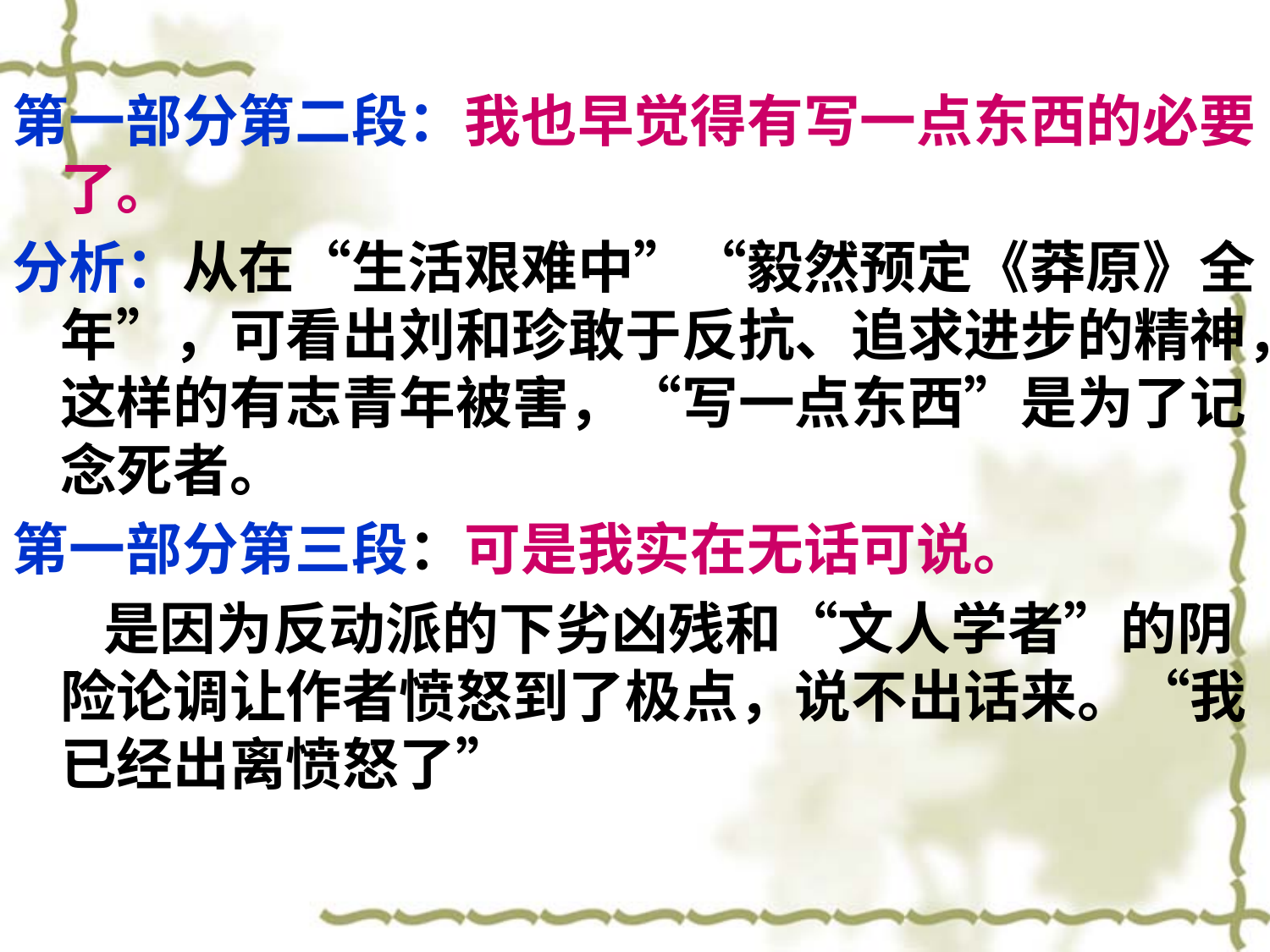

第一部分第二段：我也早觉得有写一点东西的必要了。
分析：从在“生活艰难中”“毅然预定《莽原》全年”，可看出刘和珍敢于反抗、追求进步的精神，这样的有志青年被害，“写一点东西”是为了记念死者。
第一部分第三段：可是我实在无话可说。
      是因为反动派的下劣凶残和“文人学者”的阴险论调让作者愤怒到了极点，说不出话来。“我已经出离愤怒了”